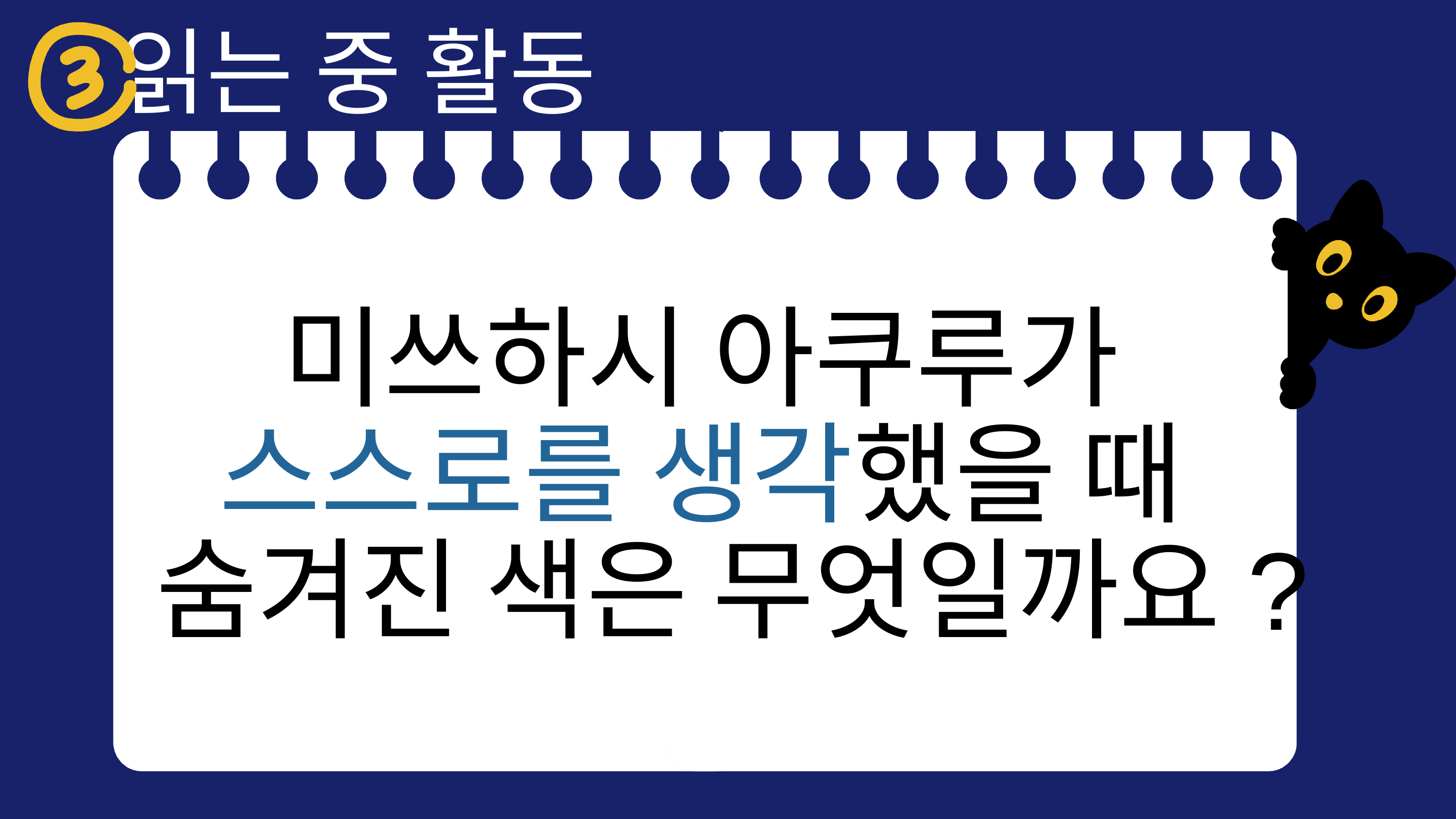

읽는 중 활동

미쓰하시 아쿠루가
스스로를 생각했을 때
숨겨진 색은 무엇일까요?